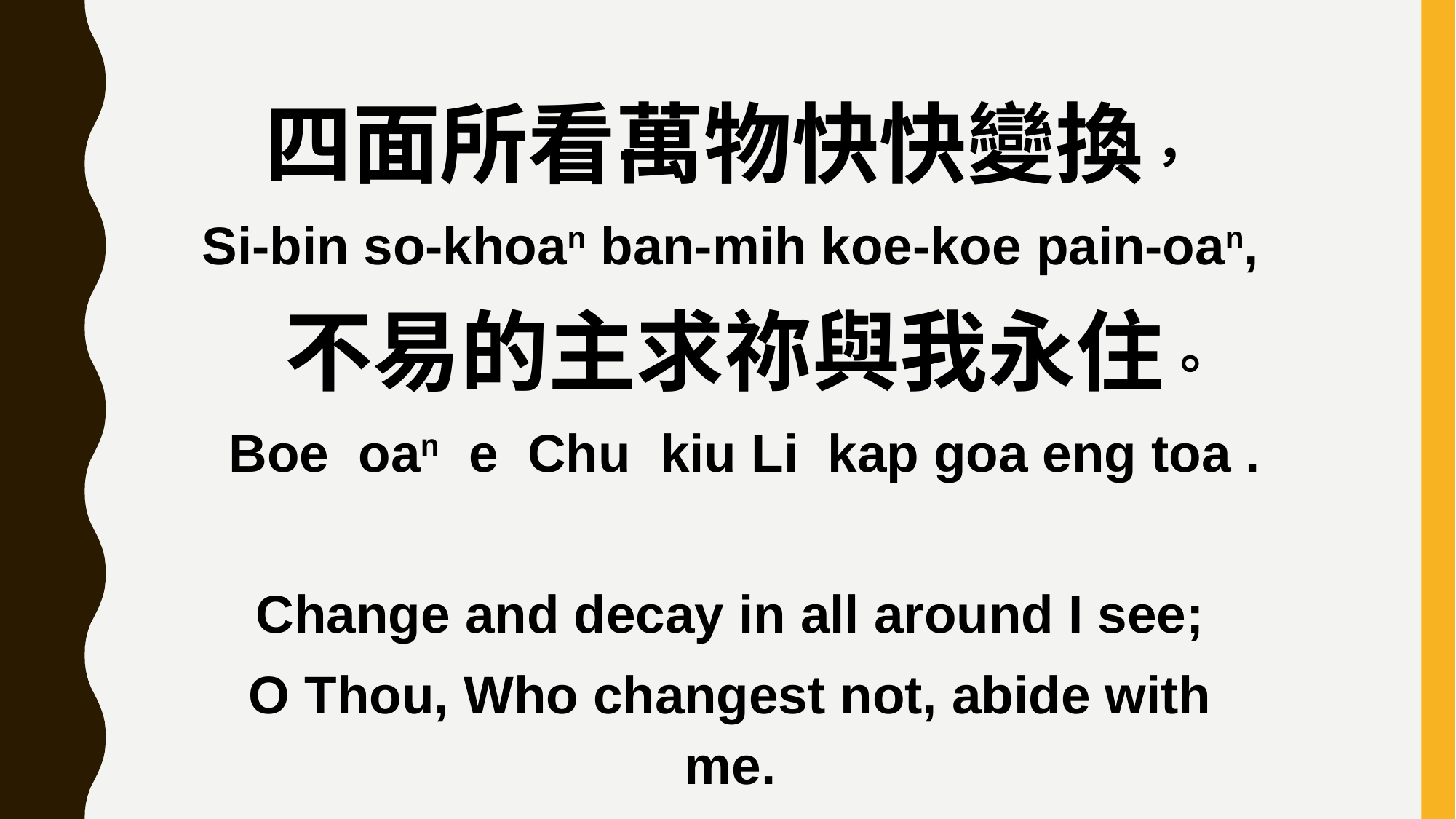

四面所看萬物快快變換，
Si-bin so-khoan ban-mih koe-koe pain-oan,
 不易的主求祢與我永住。
  Boe  oan  e  Chu  kiu Li  kap goa eng toa .

Change and decay in all around I see;
O Thou, Who changest not, abide with me.